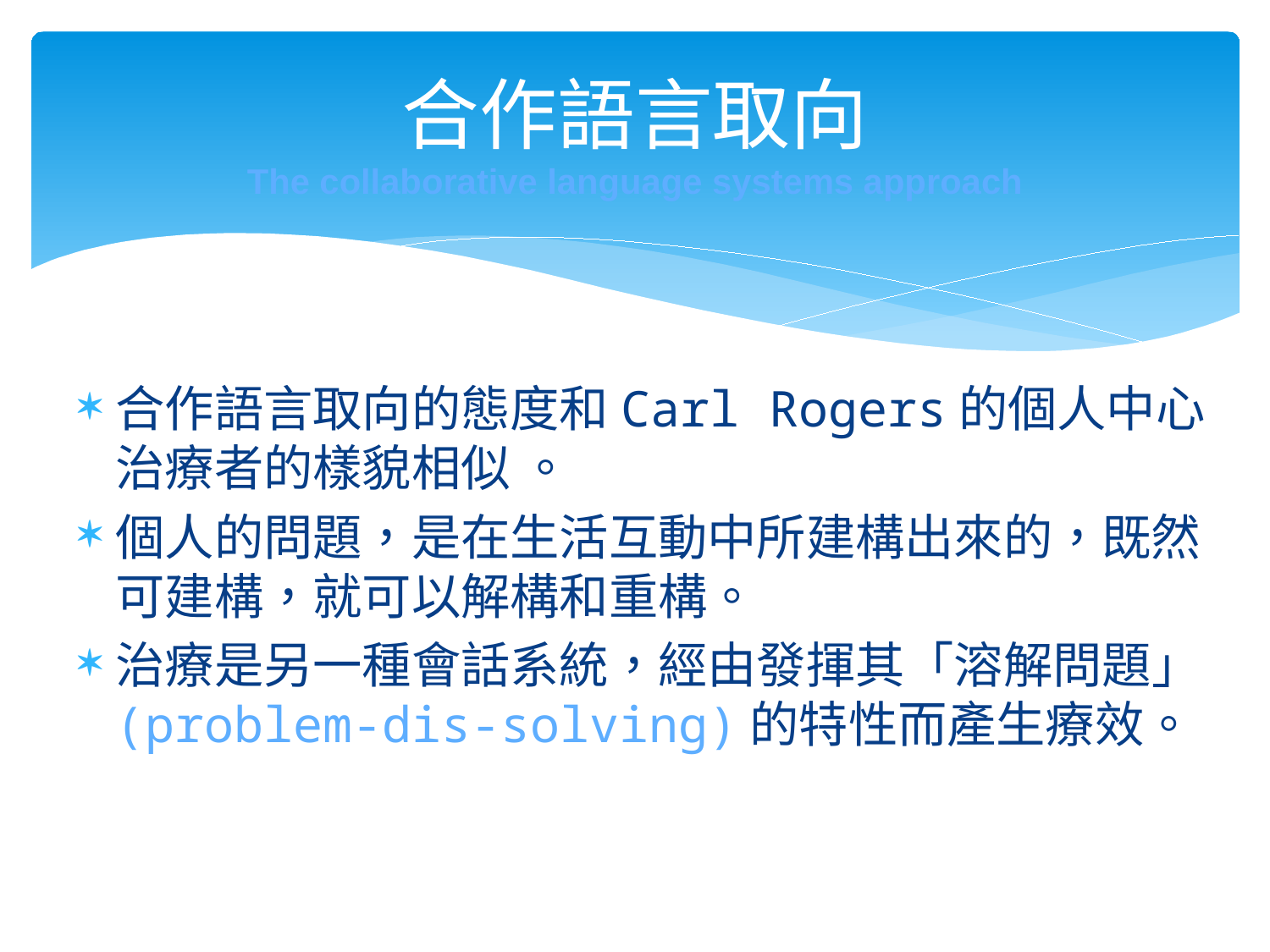

# 合作語言取向 The collaborative language systems approach
合作語言取向的態度和Carl Rogers的個人中心治療者的樣貌相似 。
個人的問題，是在生活互動中所建構出來的，既然可建構，就可以解構和重構。
治療是另一種會話系統，經由發揮其「溶解問題」(problem-dis-solving)的特性而產生療效。